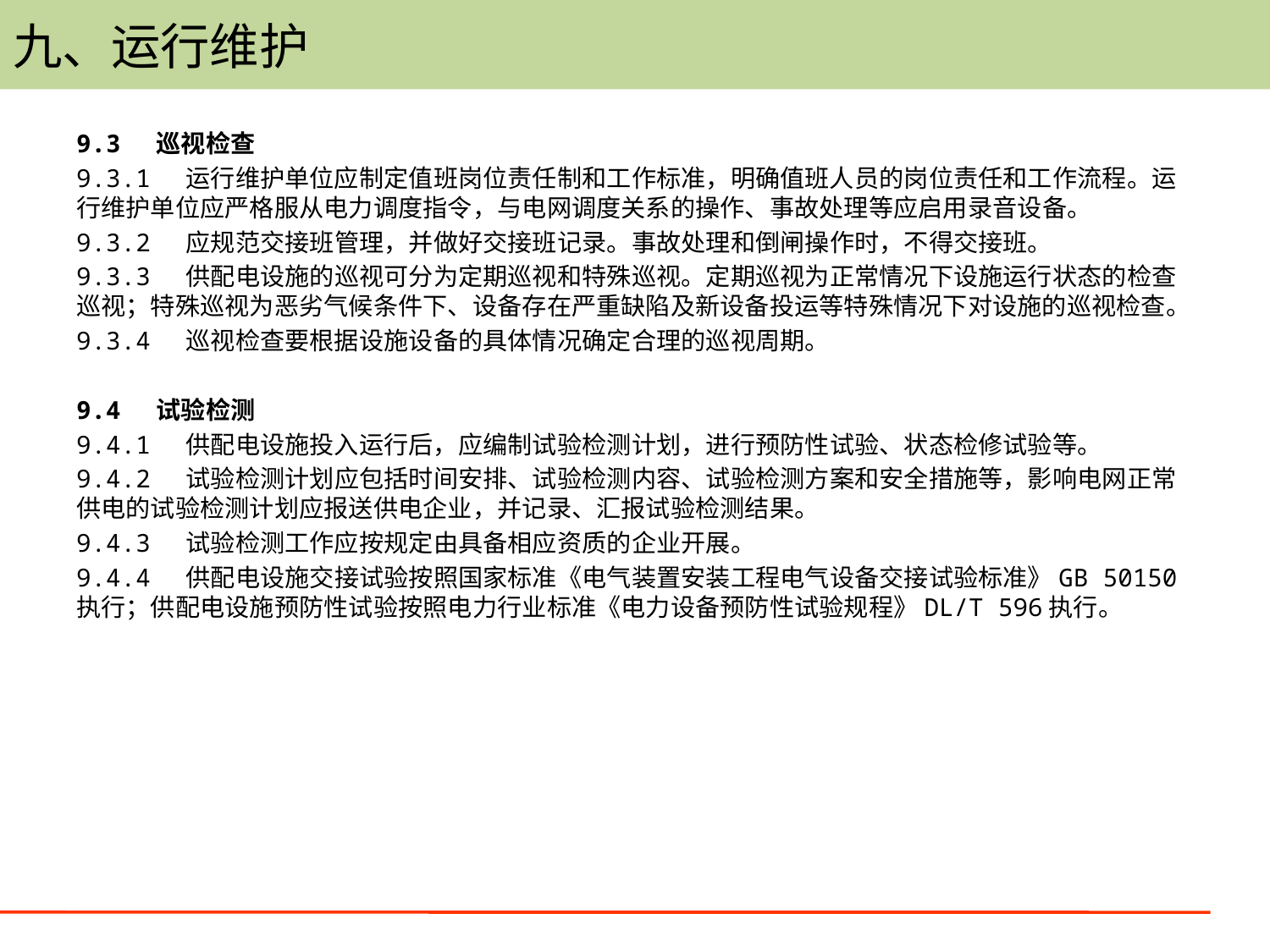

# 九、运行维护
9.3  巡视检查
9.3.1  运行维护单位应制定值班岗位责任制和工作标准，明确值班人员的岗位责任和工作流程。运行维护单位应严格服从电力调度指令，与电网调度关系的操作、事故处理等应启用录音设备。
9.3.2  应规范交接班管理，并做好交接班记录。事故处理和倒闸操作时，不得交接班。
9.3.3  供配电设施的巡视可分为定期巡视和特殊巡视。定期巡视为正常情况下设施运行状态的检查巡视；特殊巡视为恶劣气候条件下、设备存在严重缺陷及新设备投运等特殊情况下对设施的巡视检查。
9.3.4  巡视检查要根据设施设备的具体情况确定合理的巡视周期。

9.4  试验检测
9.4.1  供配电设施投入运行后，应编制试验检测计划，进行预防性试验、状态检修试验等。
9.4.2  试验检测计划应包括时间安排、试验检测内容、试验检测方案和安全措施等，影响电网正常供电的试验检测计划应报送供电企业，并记录、汇报试验检测结果。
9.4.3  试验检测工作应按规定由具备相应资质的企业开展。
9.4.4  供配电设施交接试验按照国家标准《电气装置安装工程电气设备交接试验标准》GB 50150执行；供配电设施预防性试验按照电力行业标准《电力设备预防性试验规程》DL/T 596执行。